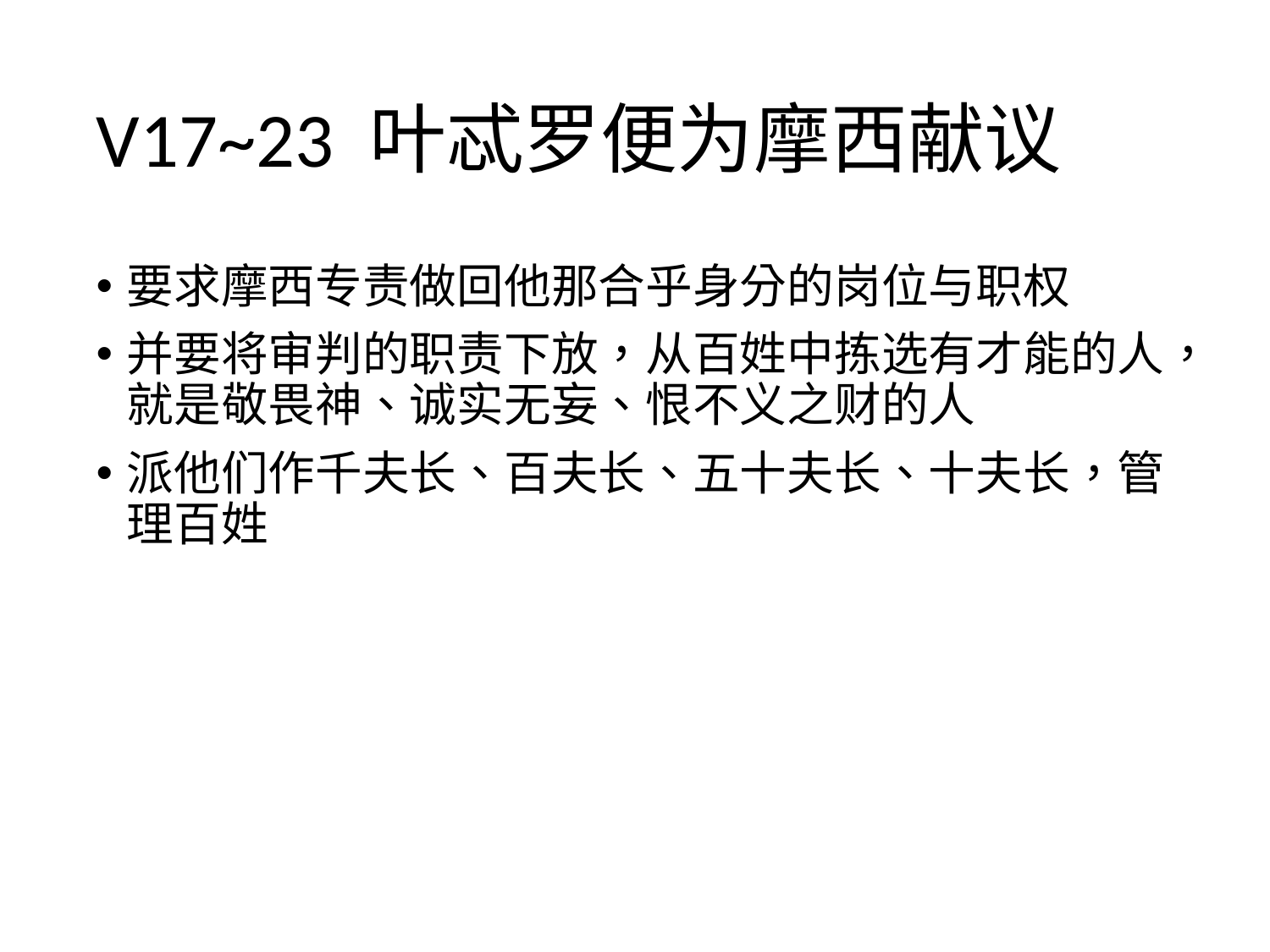

# V17~23 叶忒罗便为摩西献议
要求摩西专责做回他那合乎身分的岗位与职权
并要将审判的职责下放，从百姓中拣选有才能的人，就是敬畏神、诚实无妄、恨不义之财的人
派他们作千夫长、百夫长、五十夫长、十夫长，管理百姓